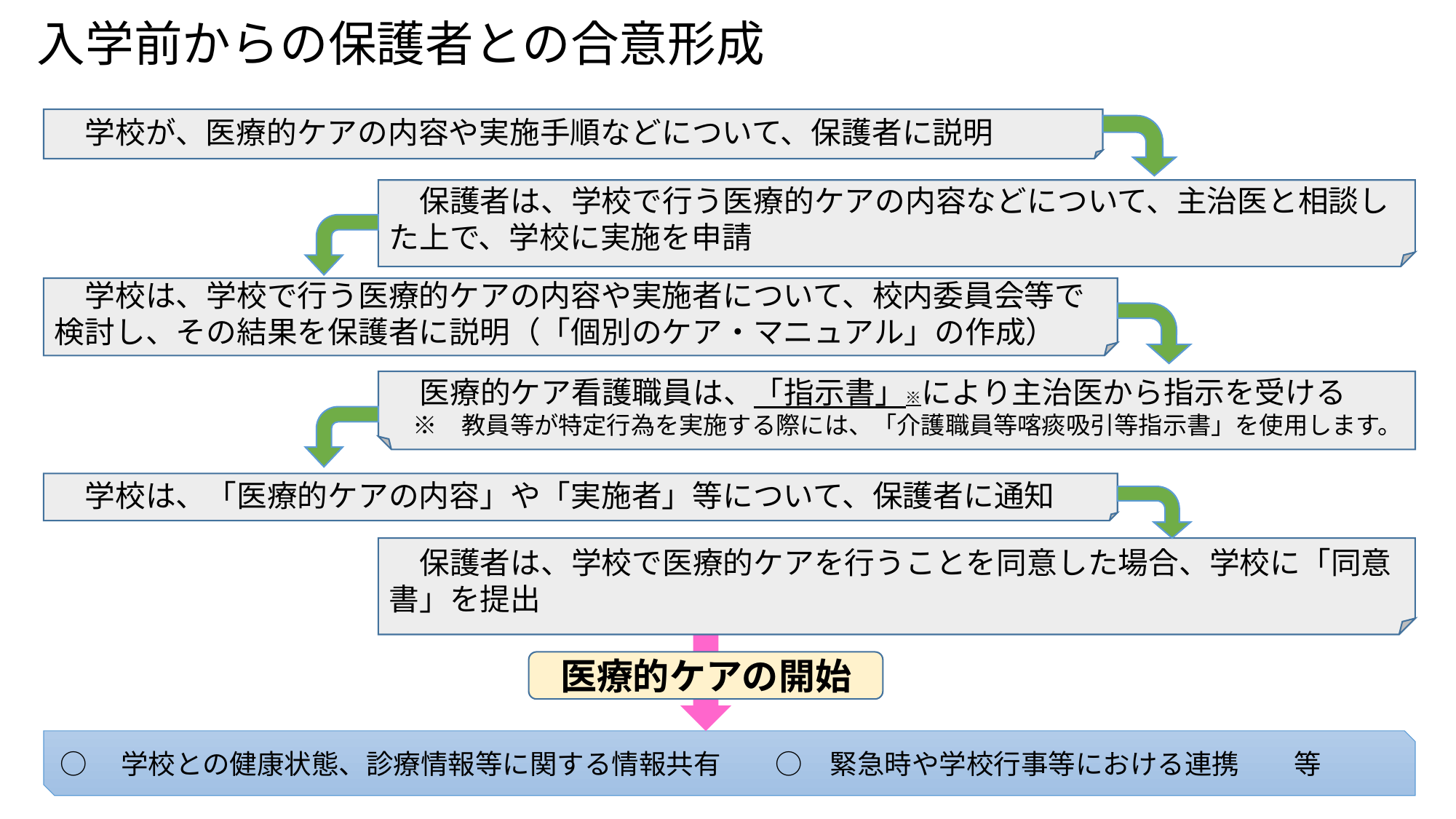

# 入学前からの保護者との合意形成

　学校が、医療的ケアの内容や実施手順などについて、保護者に説明
　保護者は、学校で行う医療的ケアの内容などについて、主治医と相談した上で、学校に実施を申請

　学校は、学校で行う医療的ケアの内容や実施者について、校内委員会等で検討し、その結果を保護者に説明（「個別のケア・マニュアル」の作成）

　医療的ケア看護職員は、「指示書」※により主治医から指示を受ける
　※　教員等が特定行為を実施する際には、「介護職員等喀痰吸引等指示書」を使用します。

　学校は、「医療的ケアの内容」や「実施者」等について、保護者に通知

　保護者は、学校で医療的ケアを行うことを同意した場合、学校に「同意書」を提出

医療的ケアの開始
○　学校との健康状態、診療情報等に関する情報共有　　○　緊急時や学校行事等における連携　　等